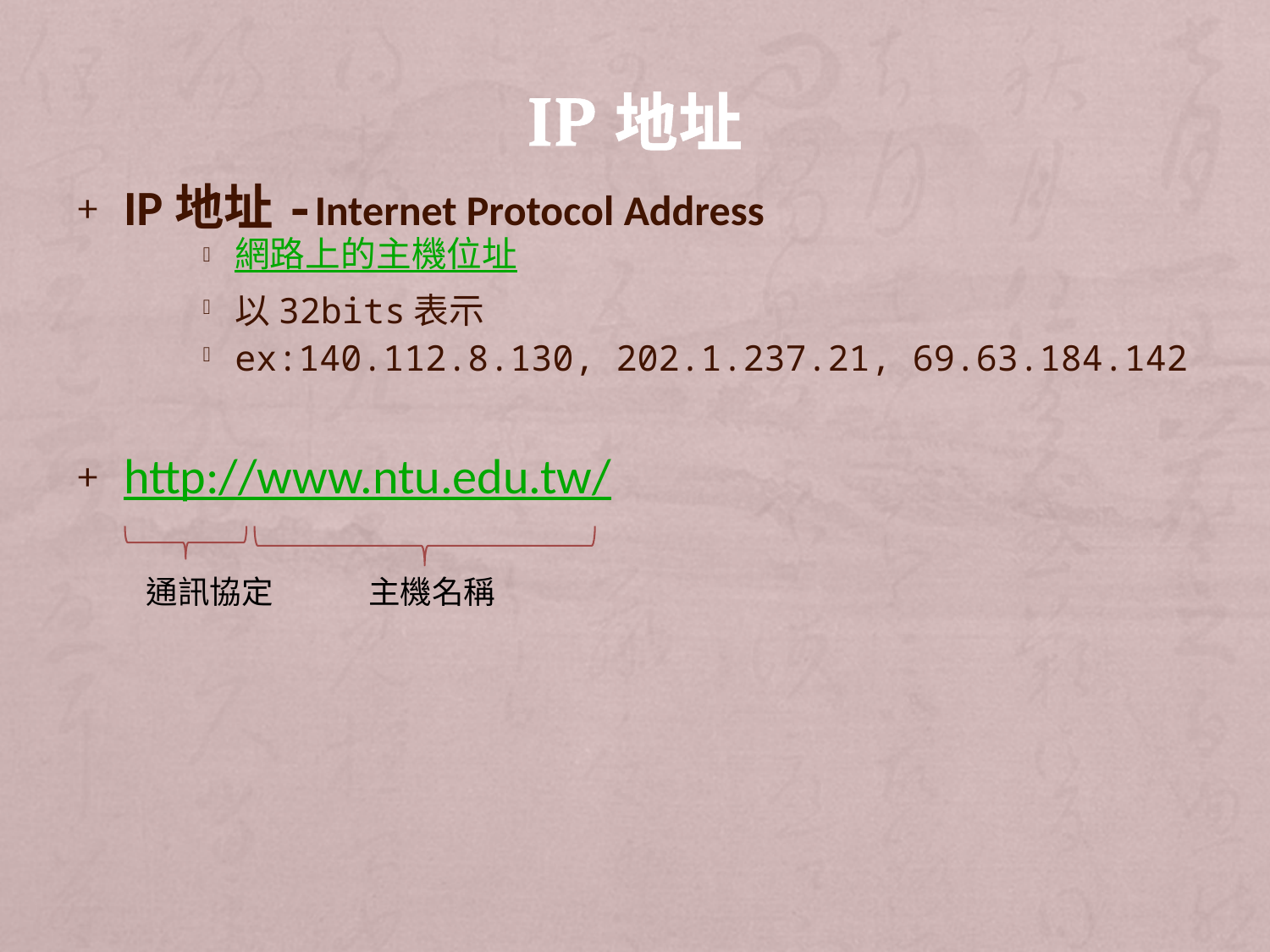

# IP地址
IP地址-Internet Protocol Address
網路上的主機位址
以32bits表示
ex:140.112.8.130, 202.1.237.21, 69.63.184.142

http://www.ntu.edu.tw/

通訊協定
主機名稱